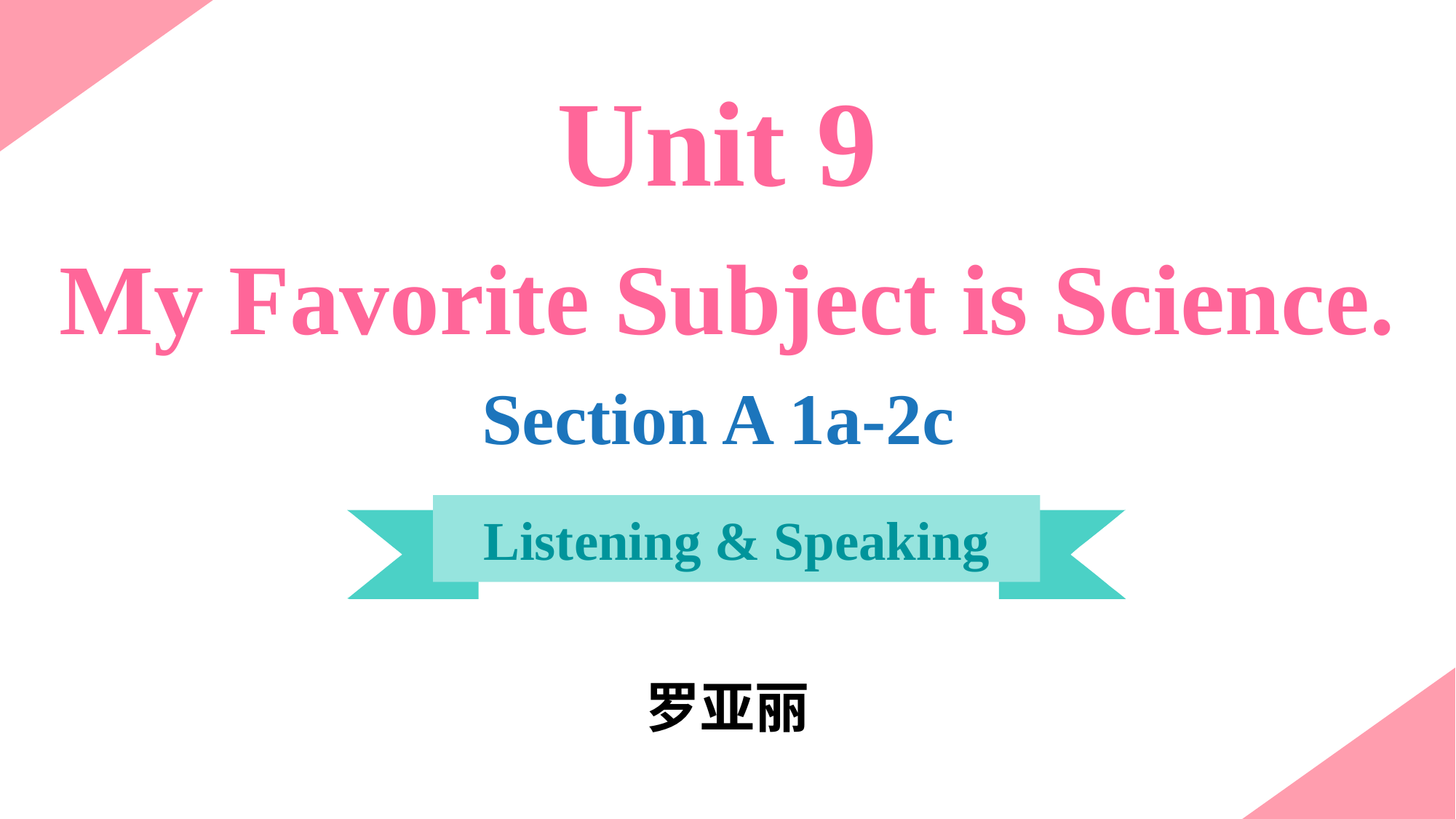

Unit 9
My Favorite Subject is Science.
Section A 1a-2c

Listening & Speaking
罗亚丽